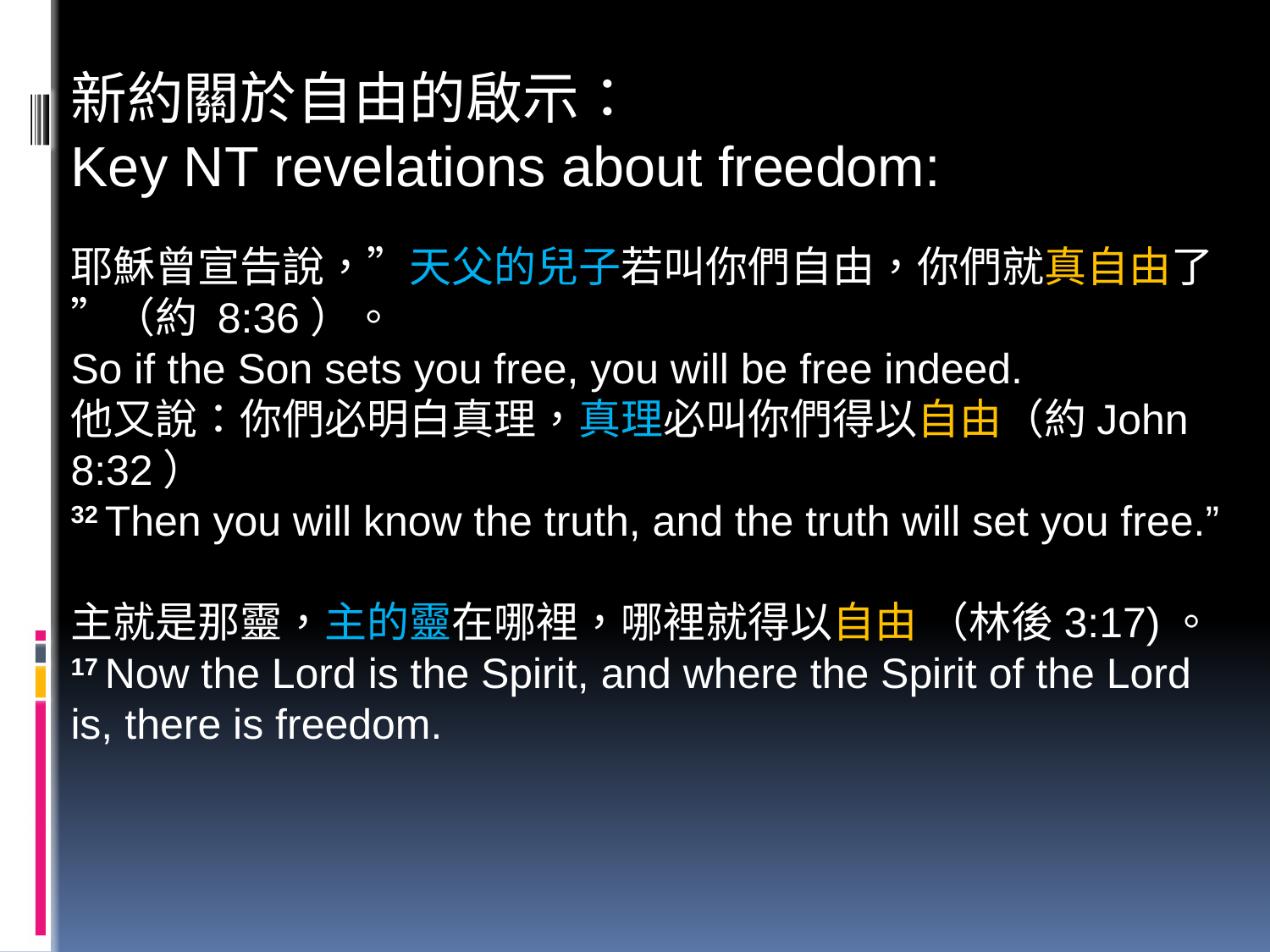

新約關於自由的啟示：
Key NT revelations about freedom:

耶穌曾宣告說，”天父的兒子若叫你們自由，你們就真自由了”（約 8:36）。
So if the Son sets you free, you will be free indeed.
他又說：你們必明白真理，真理必叫你們得以自由（約John 8:32）
32 Then you will know the truth, and the truth will set you free.”

主就是那靈，主的靈在哪裡，哪裡就得以自由 （林後3:17)。
17 Now the Lord is the Spirit, and where the Spirit of the Lord is, there is freedom.